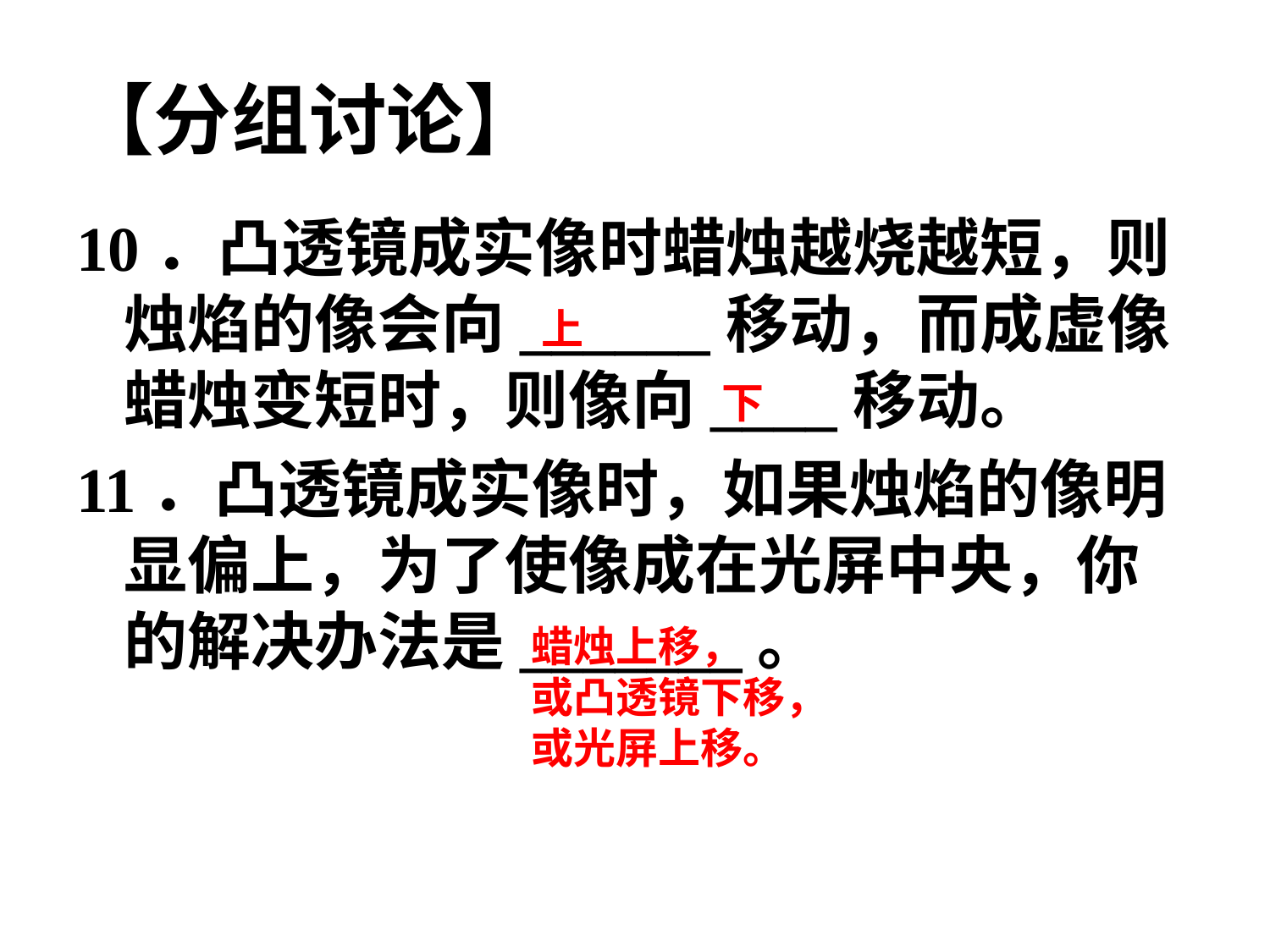

# 【分组讨论】
10．凸透镜成实像时蜡烛越烧越短，则烛焰的像会向______移动，而成虚像蜡烛变短时，则像向____移动。
11．凸透镜成实像时，如果烛焰的像明显偏上，为了使像成在光屏中央，你的解决办法是_______。
上
下
蜡烛上移，
或凸透镜下移，
或光屏上移。